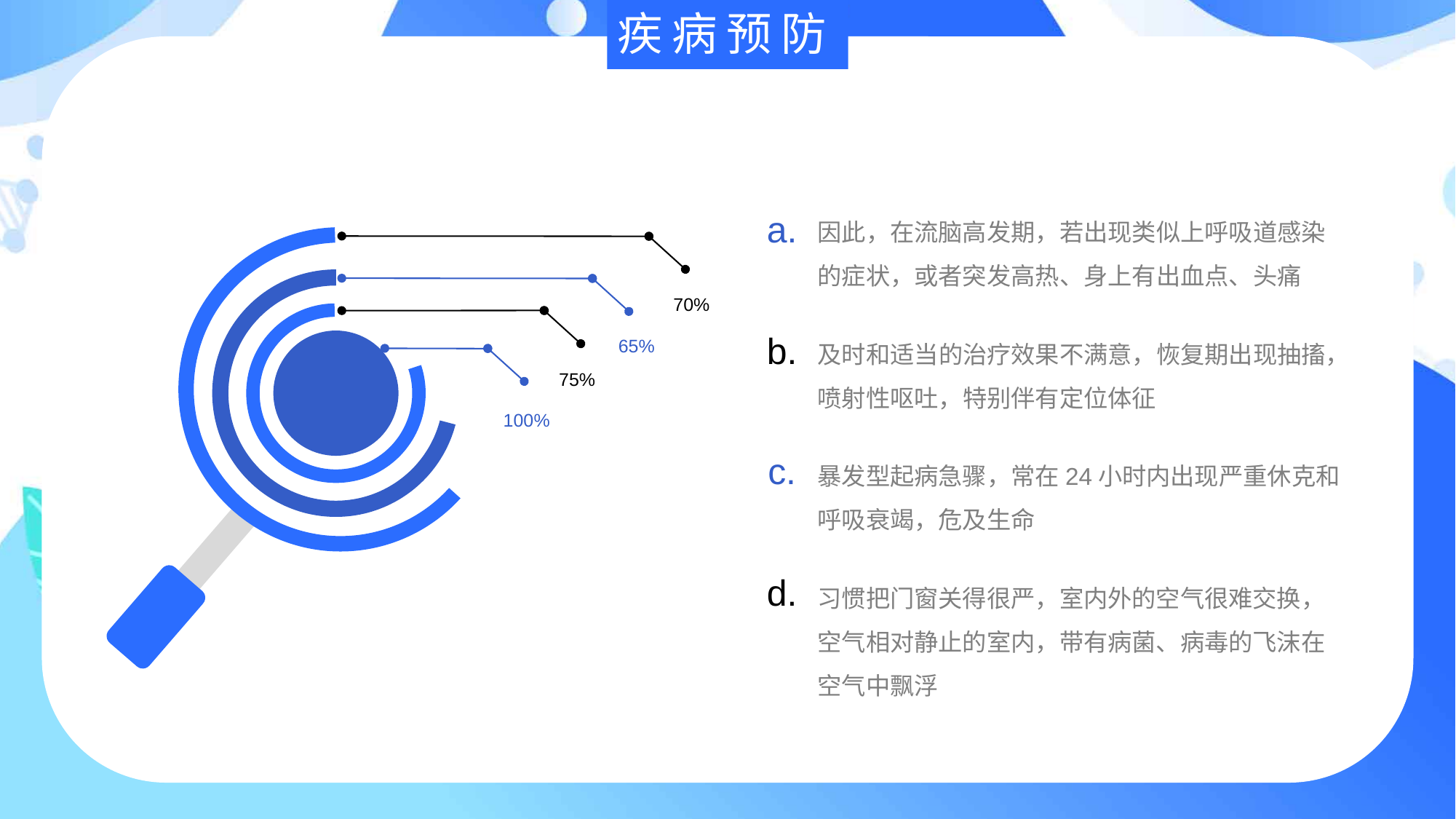

疾病预防
因此，在流脑高发期，若出现类似上呼吸道感染的症状，或者突发高热、身上有出血点、头痛
a.

70%

及时和适当的治疗效果不满意，恢复期出现抽搐，喷射性呕吐，特别伴有定位体征
b.

65%
75%
100%
暴发型起病急骤，常在24小时内出现严重休克和呼吸衰竭，危及生命
c.

习惯把门窗关得很严，室内外的空气很难交换，空气相对静止的室内，带有病菌、病毒的飞沫在空气中飘浮
d.